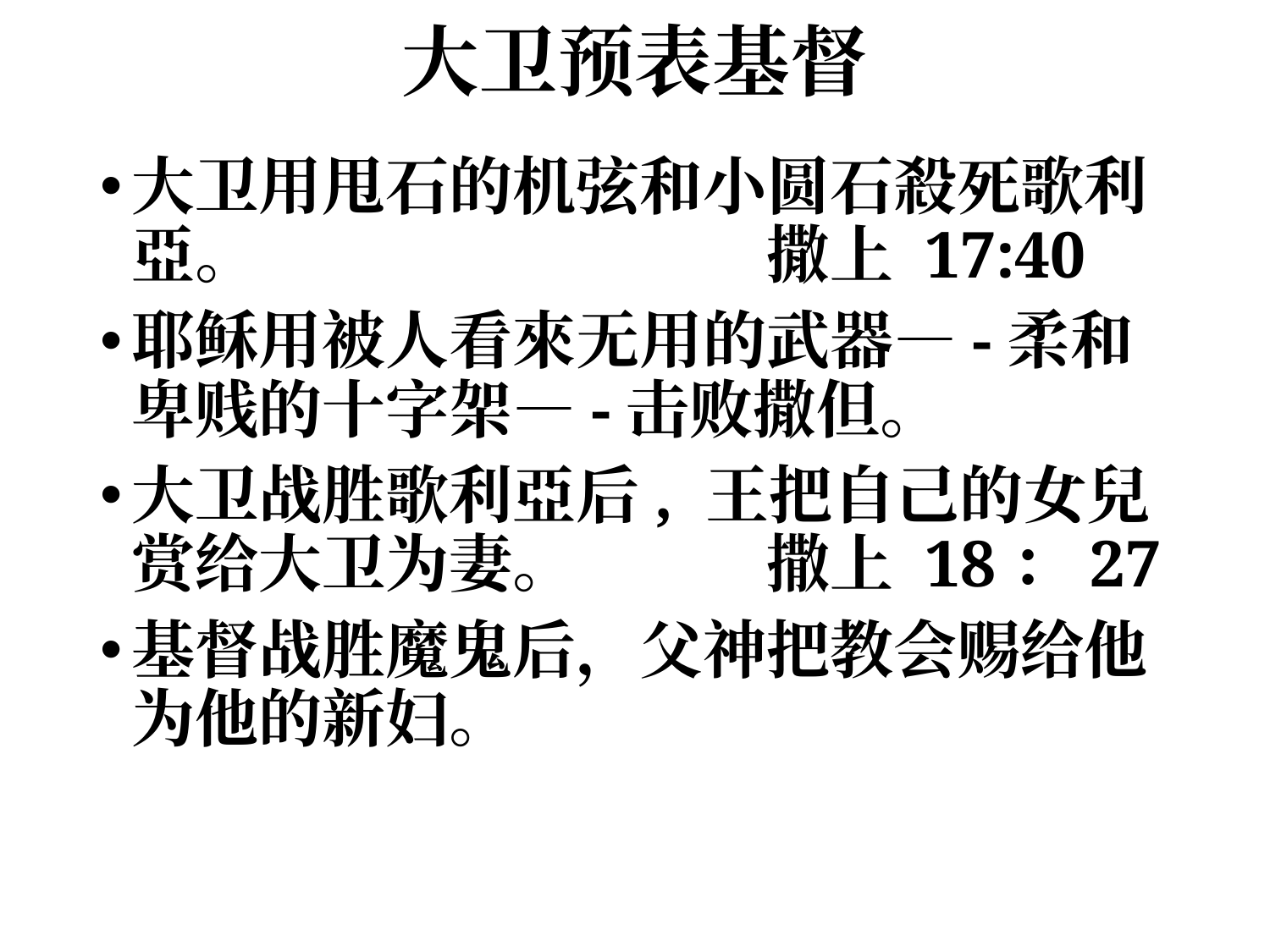

# 大卫预表基督
大卫用甩石的机弦和小圆石殺死歌利亞。				撒上 17:40
耶稣用被人看來无用的武器—-柔和卑贱的十字架—-击败撒但。
大卫战胜歌利亞后, 王把自己的女兒赏给大卫为妻。		撒上 18：27
基督战胜魔鬼后，父神把教会赐给他为他的新妇。